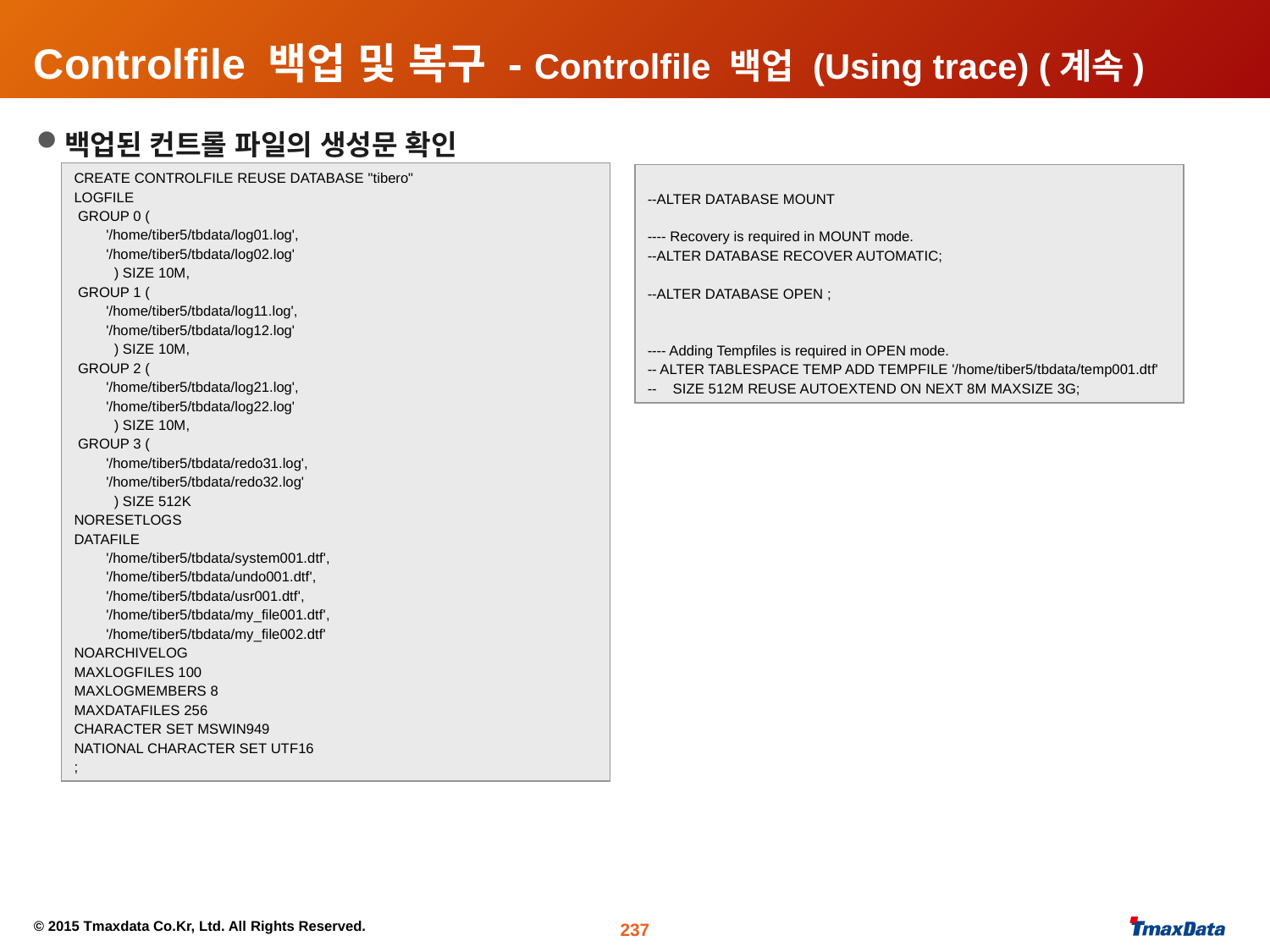

# Controlfile 백업 및 복구 - Controlfile 백업 (Using trace) (계속)
백업된 컨트롤 파일의 생성문 확인
CREATE CONTROLFILE REUSE DATABASE "tibero"
LOGFILE
 GROUP 0 (
        '/home/tiber5/tbdata/log01.log',
        '/home/tiber5/tbdata/log02.log'
          ) SIZE 10M,
 GROUP 1 (
        '/home/tiber5/tbdata/log11.log',
        '/home/tiber5/tbdata/log12.log'
          ) SIZE 10M,
 GROUP 2 (
        '/home/tiber5/tbdata/log21.log',
        '/home/tiber5/tbdata/log22.log'
          ) SIZE 10M,
 GROUP 3 (
        '/home/tiber5/tbdata/redo31.log',
        '/home/tiber5/tbdata/redo32.log'
          ) SIZE 512K
NORESETLOGS
DATAFILE
        '/home/tiber5/tbdata/system001.dtf',
        '/home/tiber5/tbdata/undo001.dtf',
        '/home/tiber5/tbdata/usr001.dtf',
        '/home/tiber5/tbdata/my_file001.dtf',
        '/home/tiber5/tbdata/my_file002.dtf'
NOARCHIVELOG
MAXLOGFILES 100
MAXLOGMEMBERS 8
MAXDATAFILES 256
CHARACTER SET MSWIN949
NATIONAL CHARACTER SET UTF16
;

--ALTER DATABASE MOUNT

---- Recovery is required in MOUNT mode.
--ALTER DATABASE RECOVER AUTOMATIC;

--ALTER DATABASE OPEN ;

---- Adding Tempfiles is required in OPEN mode.
-- ALTER TABLESPACE TEMP ADD TEMPFILE '/home/tiber5/tbdata/temp001.dtf'
--    SIZE 512M REUSE AUTOEXTEND ON NEXT 8M MAXSIZE 3G;